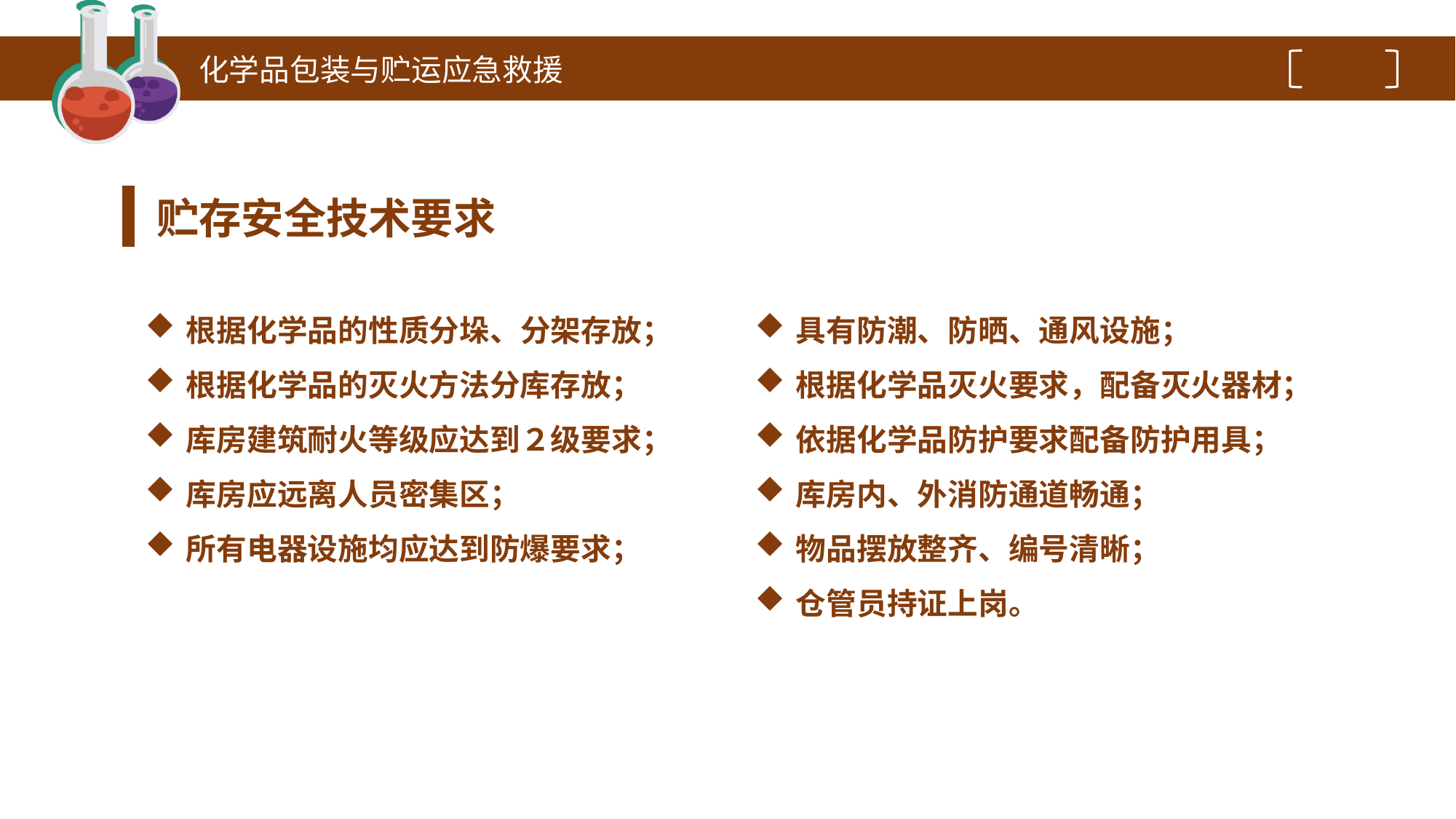

化学品包装与贮运应急救援
74

贮存安全技术要求
根据化学品的性质分垛、分架存放；
根据化学品的灭火方法分库存放；
库房建筑耐火等级应达到２级要求；
库房应远离人员密集区；
所有电器设施均应达到防爆要求；
具有防潮、防晒、通风设施；
根据化学品灭火要求，配备灭火器材；
依据化学品防护要求配备防护用具；
库房内、外消防通道畅通；
物品摆放整齐、编号清晰；
仓管员持证上岗。